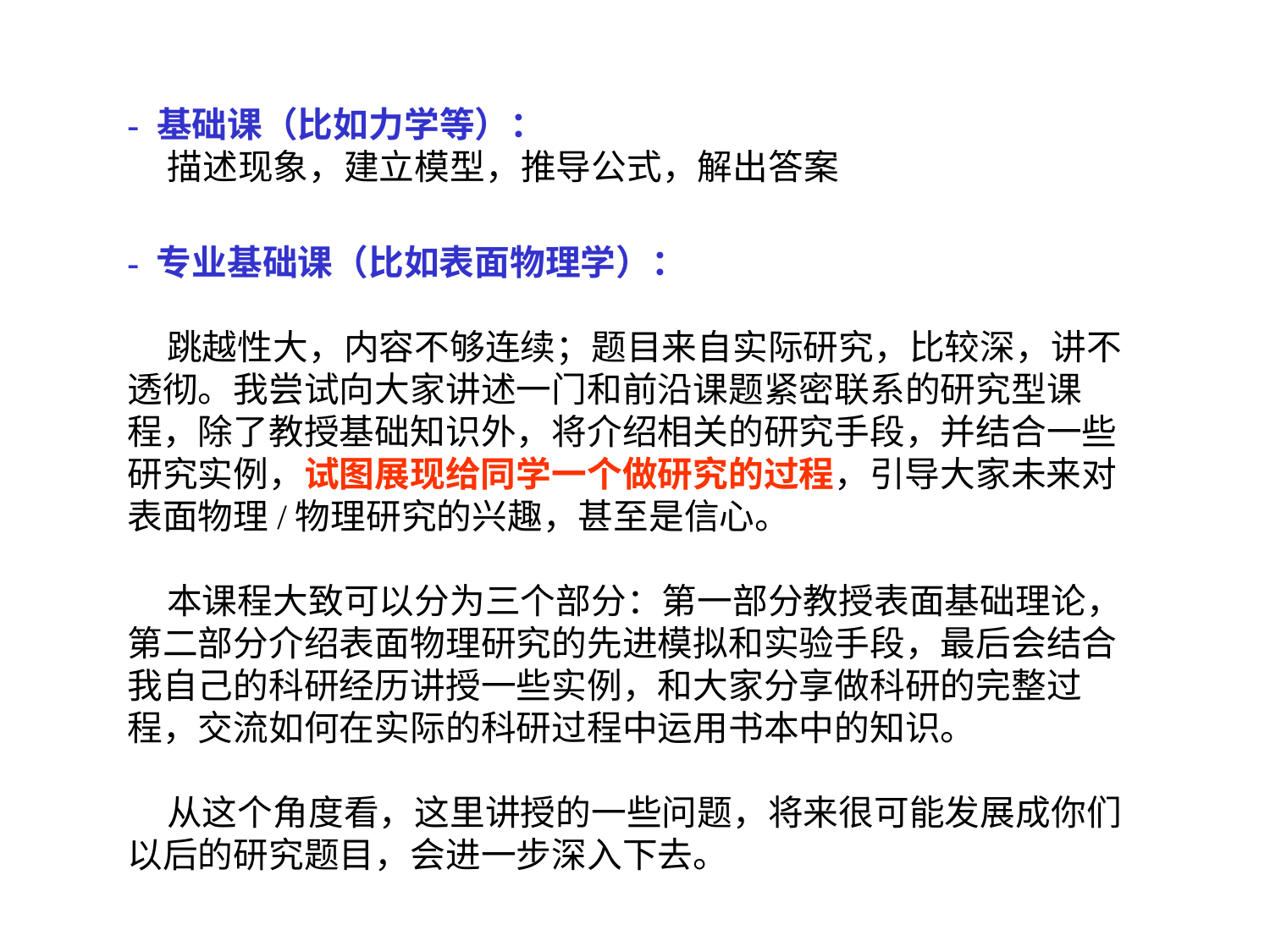

- 基础课（比如力学等）：
    描述现象，建立模型，推导公式，解出答案
- 专业基础课（比如表面物理学）：

    跳越性大，内容不够连续；题目来自实际研究，比较深，讲不透彻。我尝试向大家讲述一门和前沿课题紧密联系的研究型课程，除了教授基础知识外，将介绍相关的研究手段，并结合一些研究实例，试图展现给同学一个做研究的过程，引导大家未来对表面物理/物理研究的兴趣，甚至是信心。

    本课程大致可以分为三个部分：第一部分教授表面基础理论，第二部分介绍表面物理研究的先进模拟和实验手段，最后会结合我自己的科研经历讲授一些实例，和大家分享做科研的完整过程，交流如何在实际的科研过程中运用书本中的知识。

    从这个角度看，这里讲授的一些问题，将来很可能发展成你们以后的研究题目，会进一步深入下去。